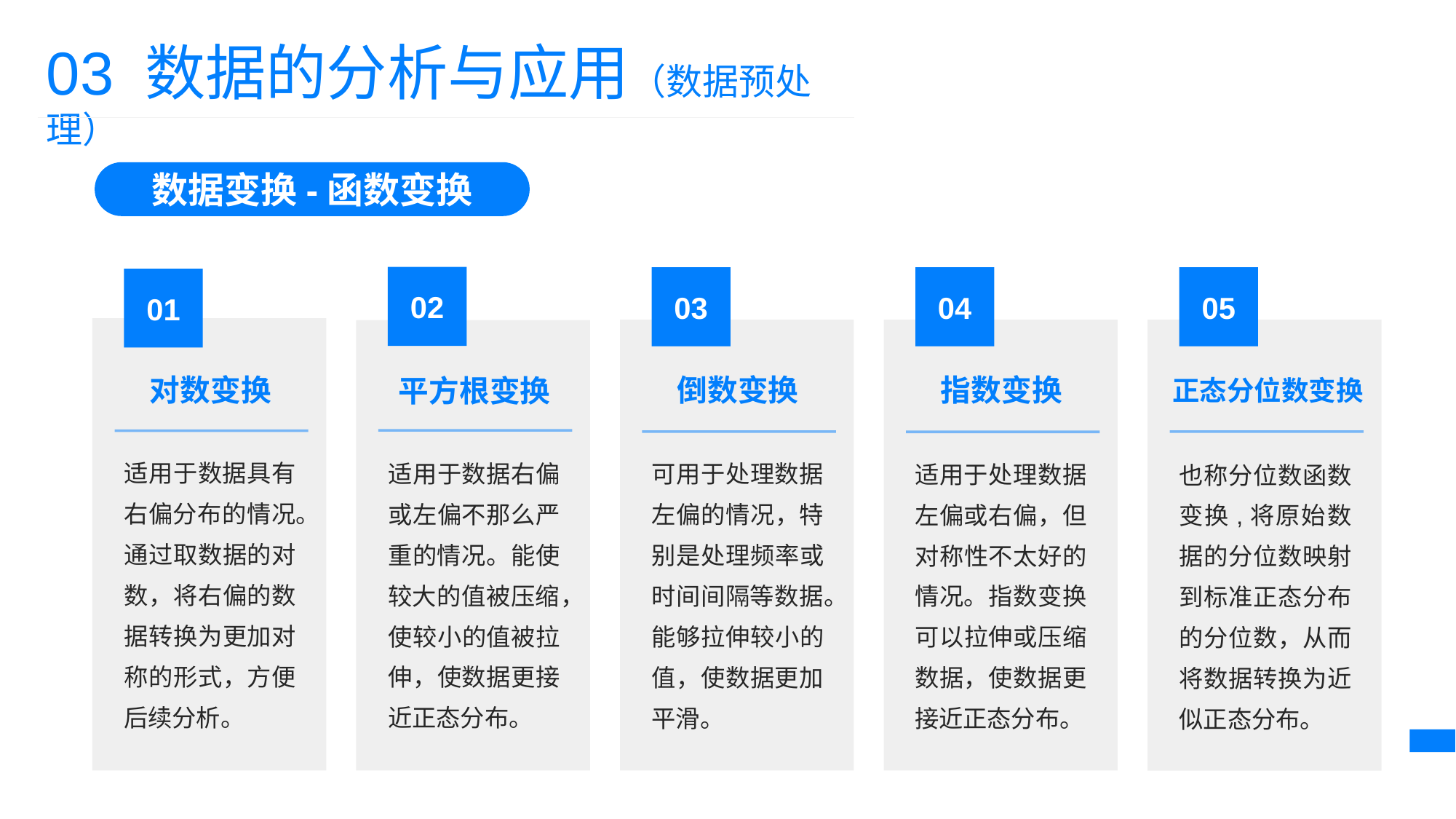

03 数据的分析与应用（数据预处理）

数据变换-函数变换
02
03
04
05
01

倒数变换
对数变换
指数变换
平方根变换
正态分位数变换
适用于数据具有右偏分布的情况。通过取数据的对数，将右偏的数据转换为更加对称的形式，方便后续分析。
适用于数据右偏或左偏不那么严重的情况。能使较大的值被压缩，使较小的值被拉伸，使数据更接近正态分布。
可用于处理数据左偏的情况，特别是处理频率或时间间隔等数据。能够拉伸较小的值，使数据更加平滑。
适用于处理数据左偏或右偏，但对称性不太好的情况。指数变换可以拉伸或压缩数据，使数据更接近正态分布。
也称分位数函数变换,将原始数据的分位数映射到标准正态分布的分位数，从而将数据转换为近似正态分布。